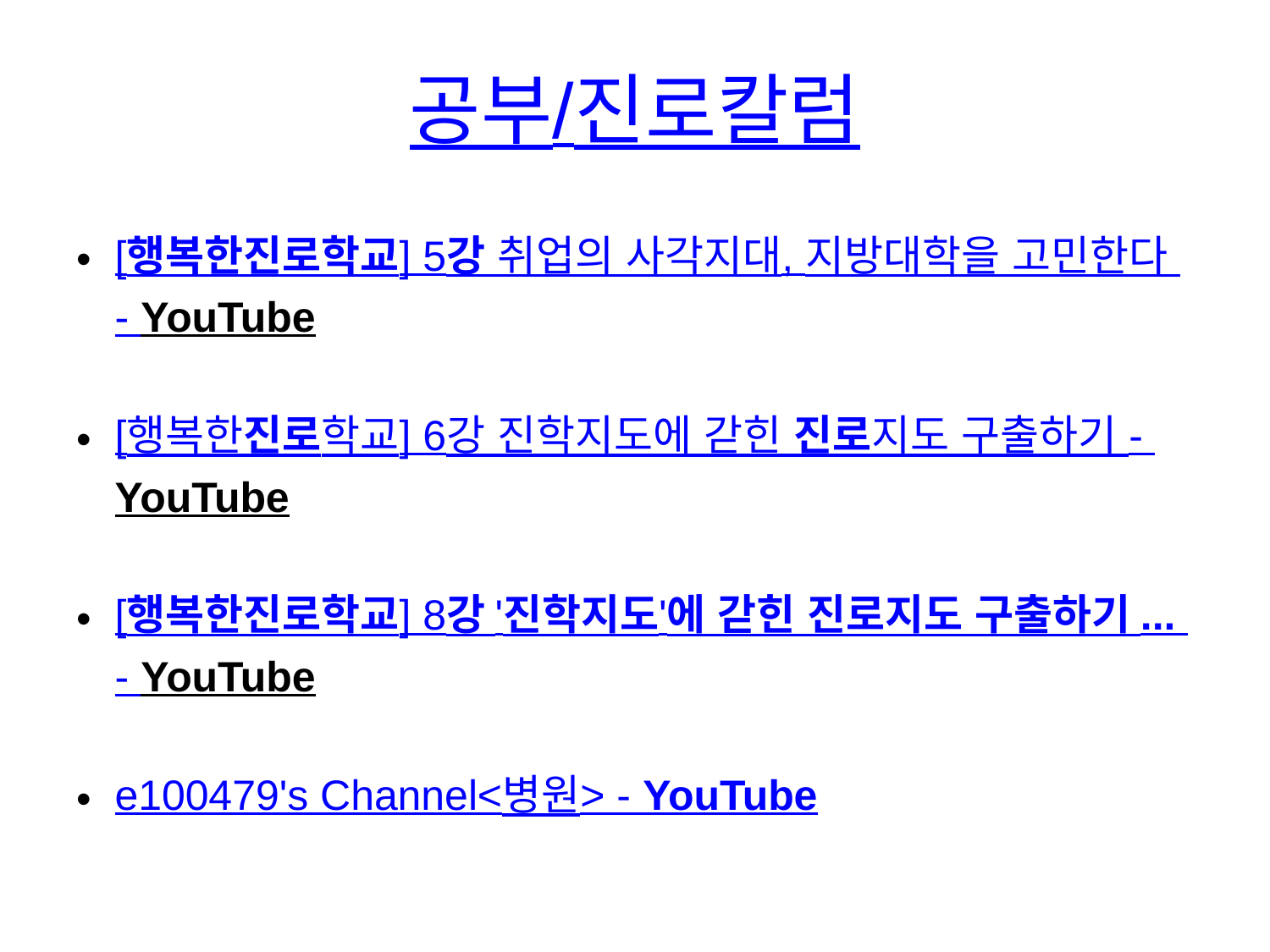

# 공부/진로칼럼
[행복한진로학교] 5강 취업의 사각지대, 지방대학을 고민한다 - YouTube

[행복한진로학교] 6강 진학지도에 갇힌 진로지도 구출하기 - YouTube

[행복한진로학교] 8강 '진학지도'에 갇힌 진로지도 구출하기 ... - YouTube

e100479's Channel<병원> - YouTube